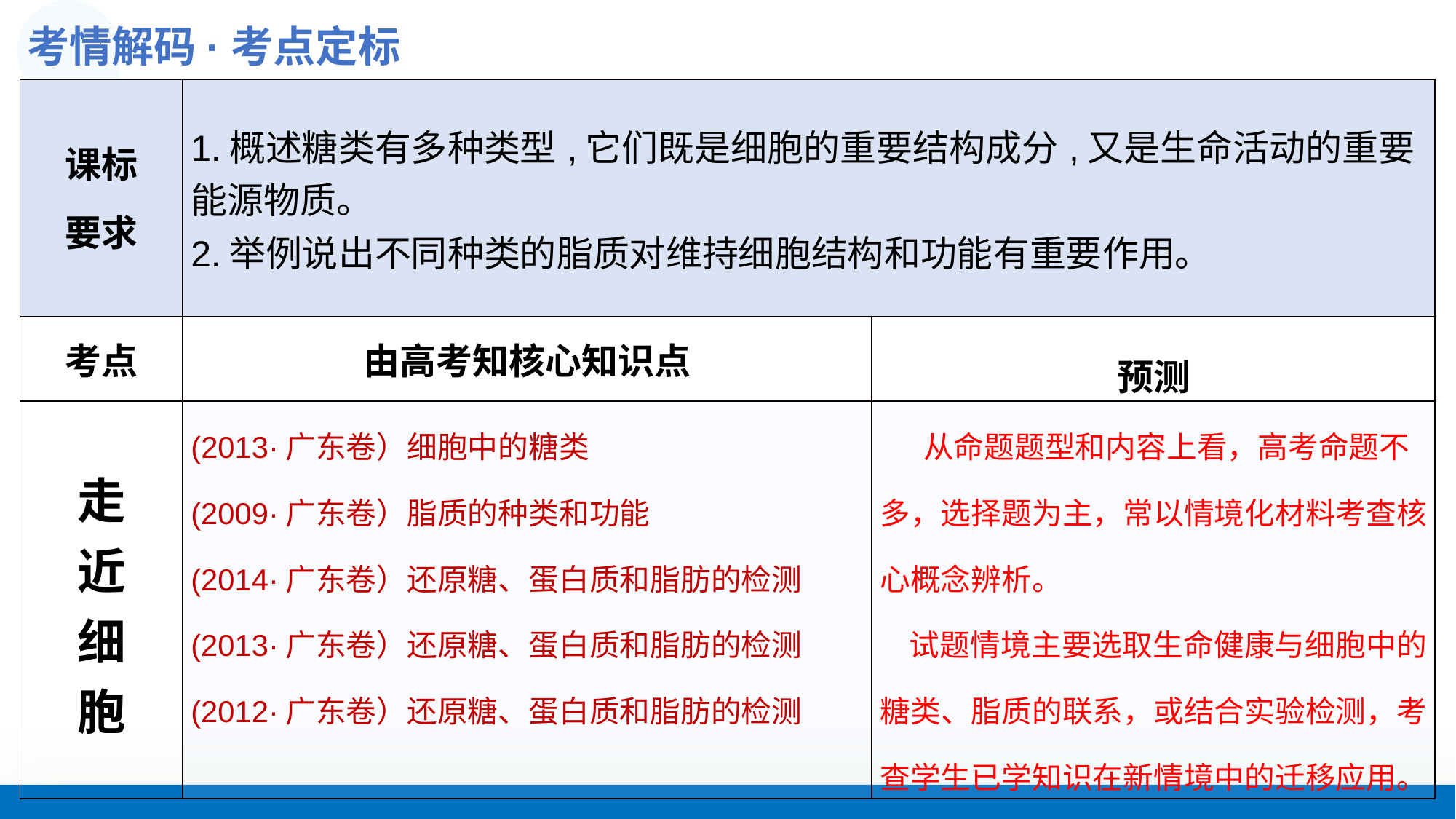

考情解码·考点定标
| 课标 要求 | 1.概述糖类有多种类型,它们既是细胞的重要结构成分,又是生命活动的重要 能源物质。 2.举例说出不同种类的脂质对维持细胞结构和功能有重要作用。 |  |
| --- | --- | --- |
| 考点 | 由高考知核心知识点 | 预测 |
| 走 近 细 胞 | (2013·广东卷）细胞中的糖类 (2009·广东卷）脂质的种类和功能 (2014·广东卷）还原糖、蛋白质和脂肪的检测 (2013·广东卷）还原糖、蛋白质和脂肪的检测 (2012·广东卷）还原糖、蛋白质和脂肪的检测 | 从命题题型和内容上看，高考命题不多，选择题为主，常以情境化材料考查核心概念辨析。 试题情境主要选取生命健康与细胞中的糖类、脂质的联系，或结合实验检测，考查学生已学知识在新情境中的迁移应用。 |